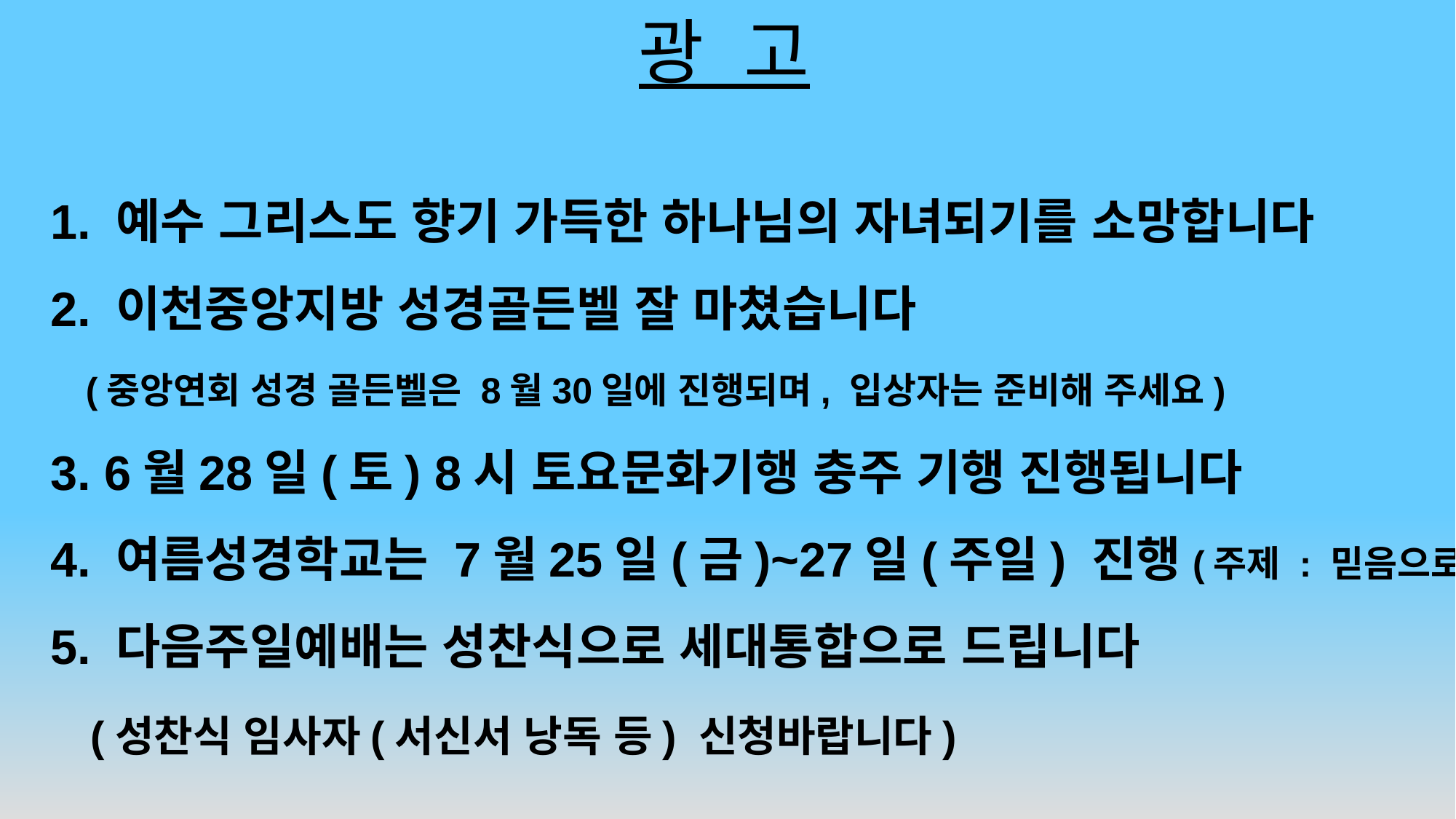

# 광  고
1. 예수 그리스도 향기 가득한 하나님의 자녀되기를 소망합니다
2. 이천중앙지방 성경골든벨 잘 마쳤습니다
   (중앙연회 성경 골든벨은 8월30일에 진행되며, 입상자는 준비해 주세요)
3. 6월28일(토) 8시 토요문화기행 충주 기행 진행됩니다
4. 여름성경학교는 7월25일(금)~27일(주일) 진행(주제 : 믿음으로)
5. 다음주일예배는 성찬식으로 세대통합으로 드립니다
   (성찬식 임사자(서신서 낭독 등) 신청바랍니다)